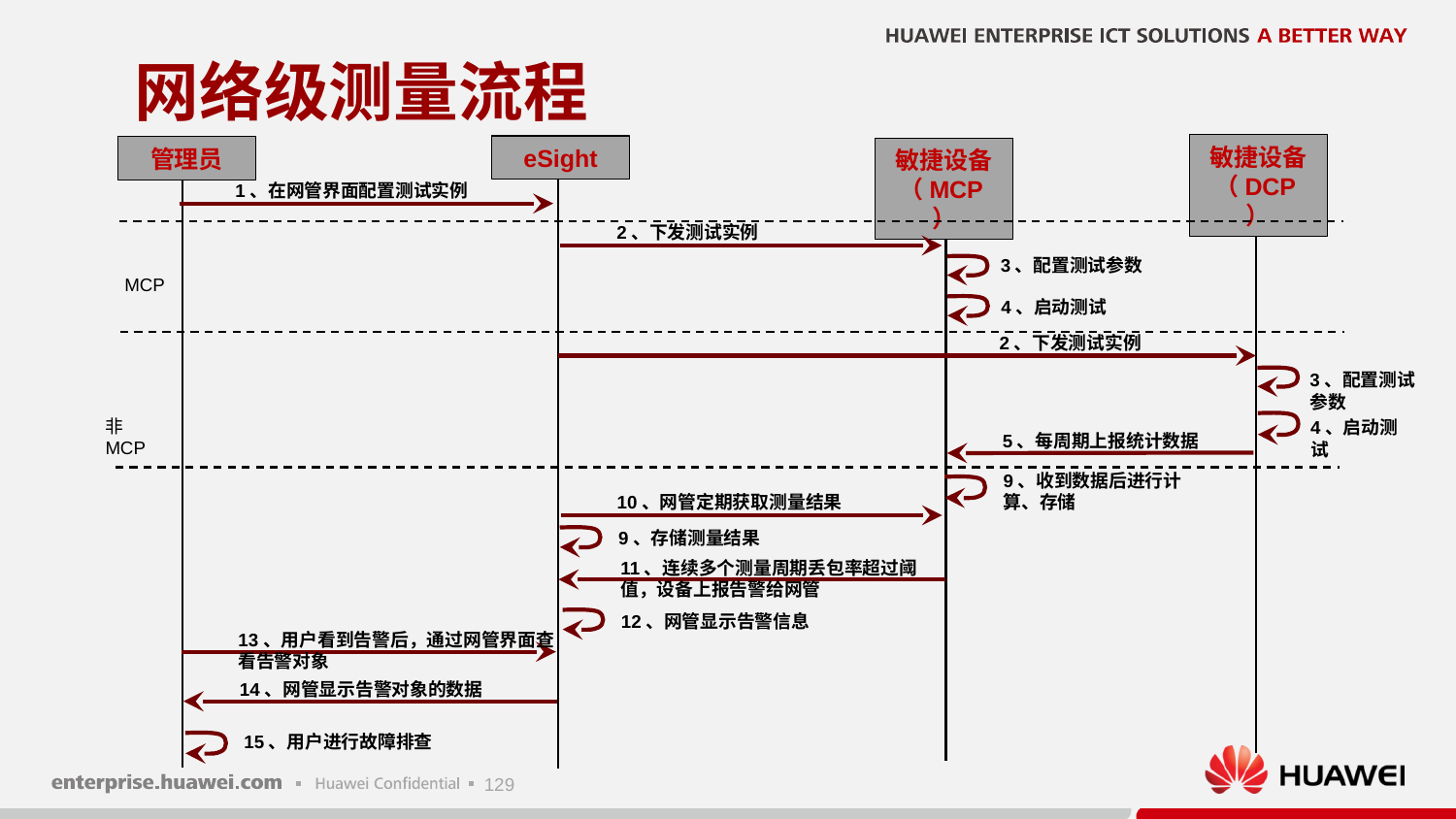

# 网络级测量流程
敏捷设备（DCP）
eSight
管理员
敏捷设备（MCP）
1、在网管界面配置测试实例
2、下发测试实例
3、配置测试参数

MCP
4、启动测试

2、下发测试实例
3、配置测试参数

非MCP
4、启动测试

5、每周期上报统计数据
9、收到数据后进行计算、存储

10、网管定期获取测量结果
9、存储测量结果

11、连续多个测量周期丢包率超过阈值，设备上报告警给网管
12、网管显示告警信息

13、用户看到告警后，通过网管界面查看告警对象
14、网管显示告警对象的数据
15、用户进行故障排查